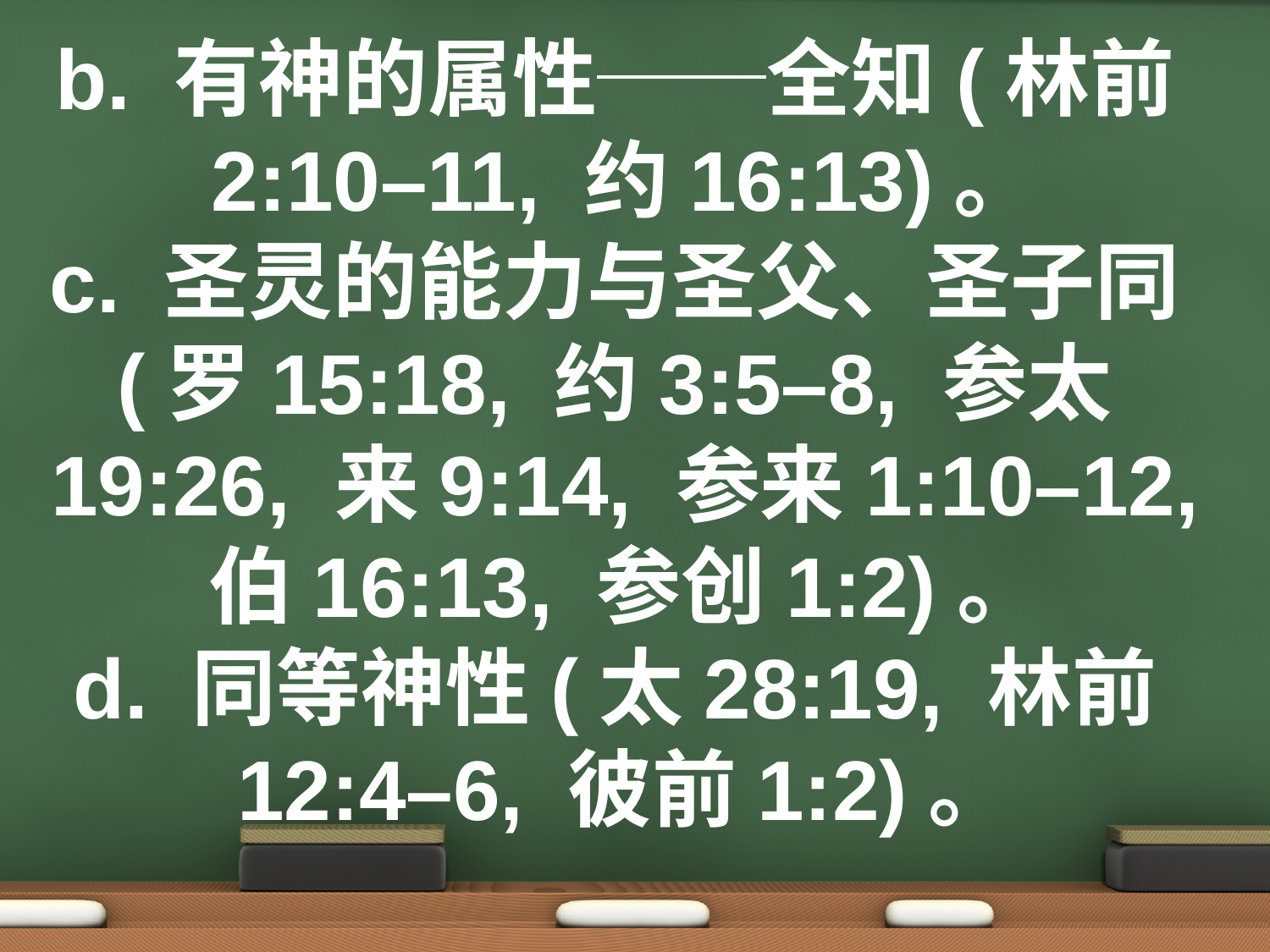

b. 有神的属性──全知(林前2:10–11, 约16:13)。
c. 圣灵的能力与圣父、圣子同(罗15:18, 约3:5–8, 参太19:26, 来9:14, 参来1:10–12, 伯16:13, 参创1:2)。
d. 同等神性(太28:19, 林前12:4–6, 彼前1:2)。